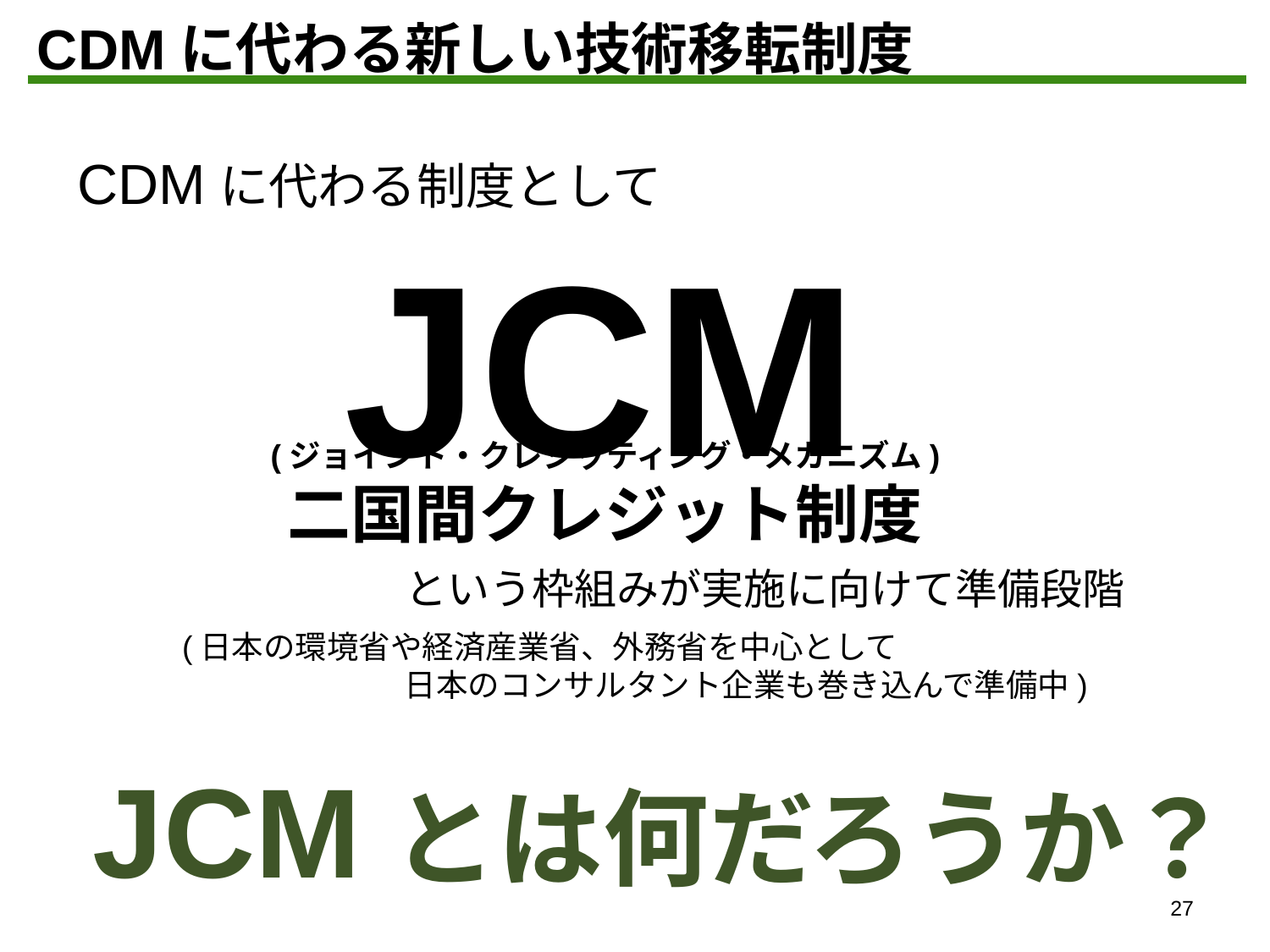

CDMに代わる新しい技術移転制度
CDMに代わる制度として
JCM
(ジョイント・クレジッティング・メカニズム)
二国間クレジット制度
という枠組みが実施に向けて準備段階
(日本の環境省や経済産業省、外務省を中心として
　　　　　　　日本のコンサルタント企業も巻き込んで準備中)
JCMとは何だろうか？
27